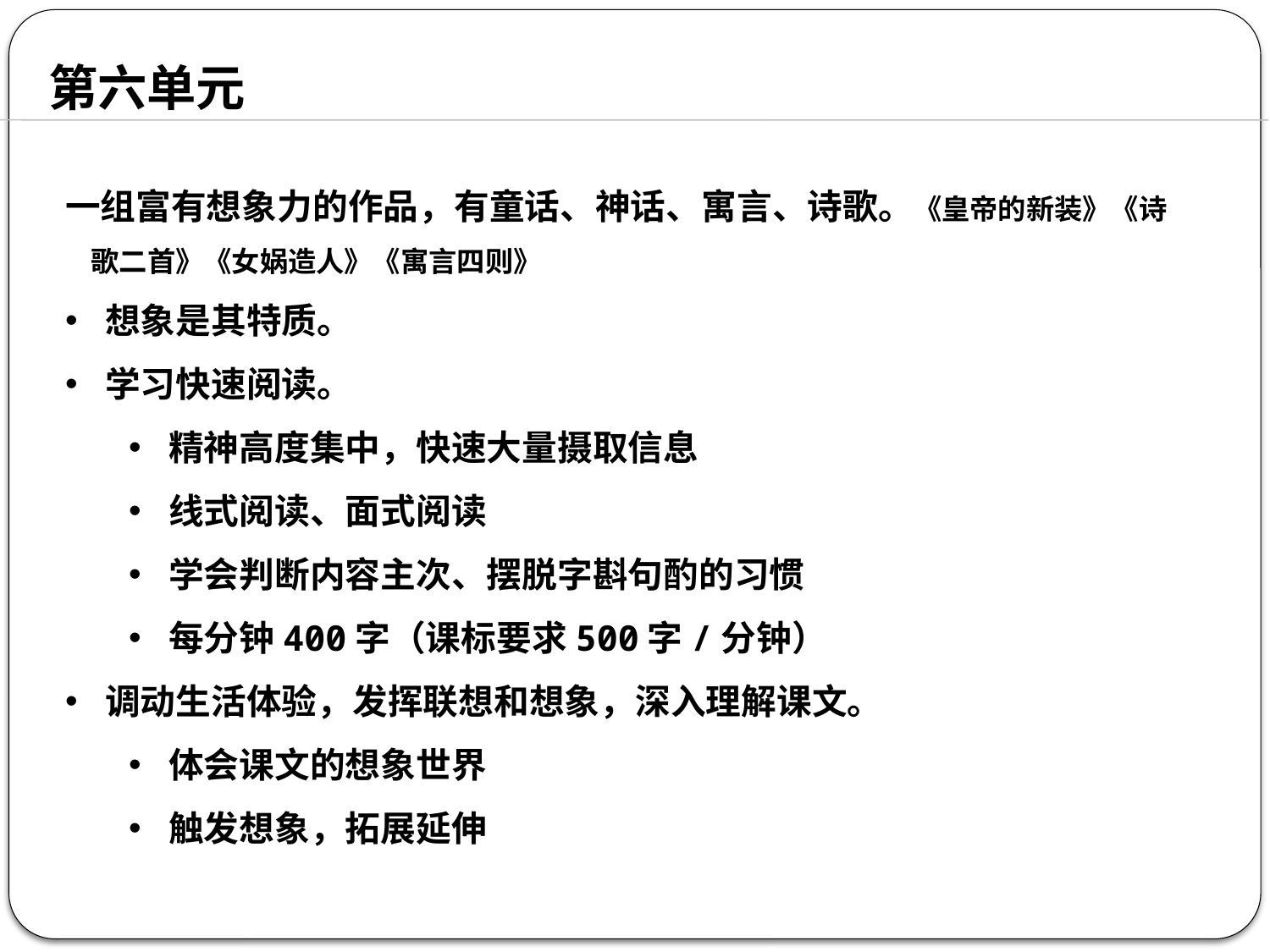

第六单元

一组富有想象力的作品，有童话、神话、寓言、诗歌。《皇帝的新装》《诗
   歌二首》《女娲造人》《寓言四则》
想象是其特质。
学习快速阅读。
精神高度集中，快速大量摄取信息
线式阅读、面式阅读
学会判断内容主次、摆脱字斟句酌的习惯
每分钟400字（课标要求500字/分钟）
调动生活体验，发挥联想和想象，深入理解课文。
体会课文的想象世界
触发想象，拓展延伸